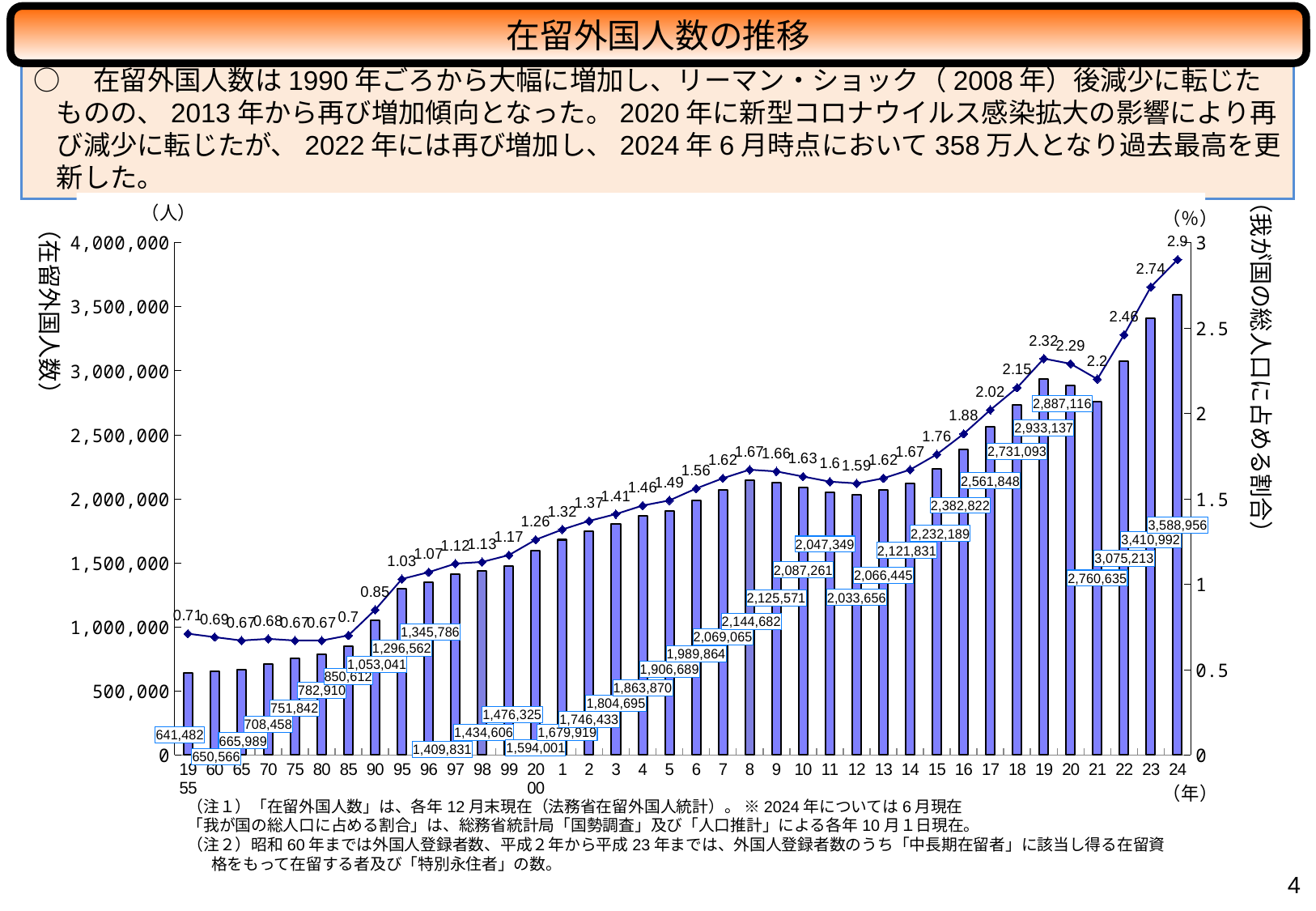

在留外国人数の推移
○　在留外国人数は1990年ごろから大幅に増加し、リーマン・ショック（2008年）後減少に転じたものの、2013年から再び増加傾向となった。2020年に新型コロナウイルス感染拡大の影響により再び減少に転じたが、2022年には再び増加し、2024年6月時点において358万人となり過去最高を更新した。
（我が国の総人口に占める割合）

### Chart

| Category | 外国人登録者 | 割合 |
|---|---|---|
| 1955 | 641482.0 | 0.71 |
| 60 | 650566.0 | 0.69 |
| 65 | 665989.0 | 0.67 |
| 70 | 708458.0 | 0.68 |
| 75 | 751842.0 | 0.67 |
| 80 | 782910.0 | 0.67 |
| 85 | 850612.0 | 0.7 |
| 90 | 1053041.0 | 0.85 |
| 95 | 1296562.0 | 1.03 |
| 96 | 1345786.0 | 1.07 |
| 97 | 1409831.0 | 1.12 |
| 98 | 1434606.0 | 1.13 |
| 99 | 1476325.0 | 1.17 |
| 2000 | 1594001.0 | 1.26 |
| 1 | 1679919.0 | 1.32 |
| 2 | 1746433.0 | 1.37 |
| 3 | 1804695.0 | 1.41 |
| 4 | 1863870.0 | 1.46 |
| 5 | 1906689.0 | 1.49 |
| 6 | 1989864.0 | 1.56 |
| 7 | 2069065.0 | 1.62 |
| 8 | 2144682.0 | 1.67 |
| 9 | 2125571.0 | 1.66 |
| 10 | 2087261.0 | 1.63 |
| 11 | 2047349.0 | 1.6 |
| 12 | 2033656.0 | 1.59 |
| 13 | 2066445.0 | 1.62 |
| 14 | 2121831.0 | 1.67 |
| 15 | 2232189.0 | 1.76 |
| 16 | 2382822.0 | 1.88 |
| 17 | 2561848.0 | 2.02 |
| 18 | 2731093.0 | 2.15 |
| 19 | 2933137.0 | 2.32 |
| 20 | 2887116.0 | 2.29 |
| 21 | 2760635.0 | 2.2 |
| 22 | 3075213.0 | 2.46 |
| 23 | 3410992.0 | 2.74 |
| 24 | 3588956.0 | 2.9 |
（在留外国人数）
（注１）「在留外国人数」は、各年12月末現在（法務省在留外国人統計）。 ※2024年については6月現在
「我が国の総人口に占める割合」は、総務省統計局「国勢調査」及び「人口推計」による各年10月１日現在。
（注２）昭和60年までは外国人登録者数、平成２年から平成23年までは、外国人登録者数のうち「中長期在留者」に該当し得る在留資格をもって在留する者及び「特別永住者」の数。
4